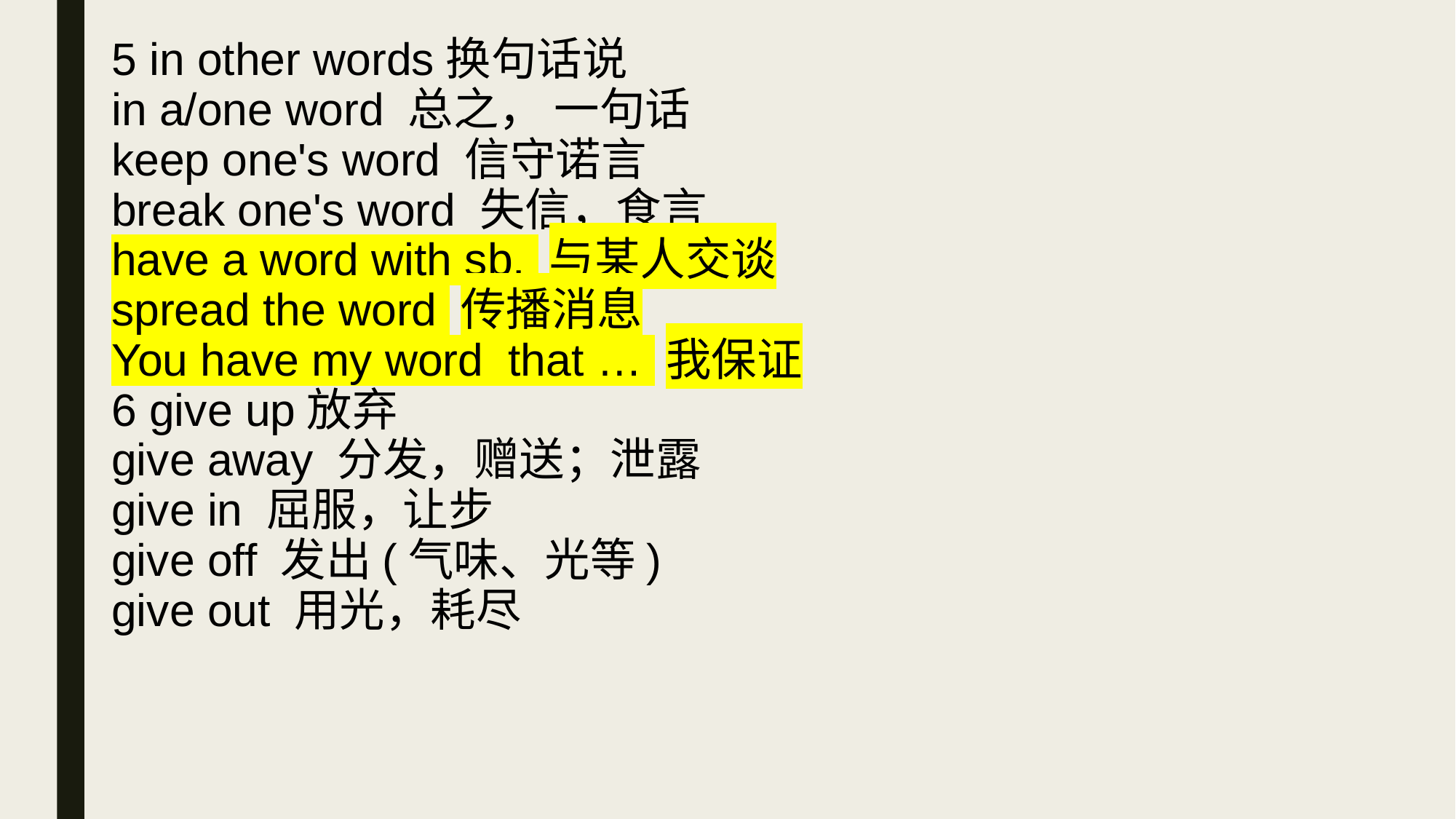

5 in other words换句话说
in a/one word 总之， 一句话
keep one's word 信守诺言
break one's word 失信，食言
have a word with sb. 与某人交谈
spread the word 传播消息
You have my word  that … 我保证
6 give up放弃
give away 分发，赠送；泄露
give in 屈服，让步
give off 发出(气味、光等)
give out 用光，耗尽